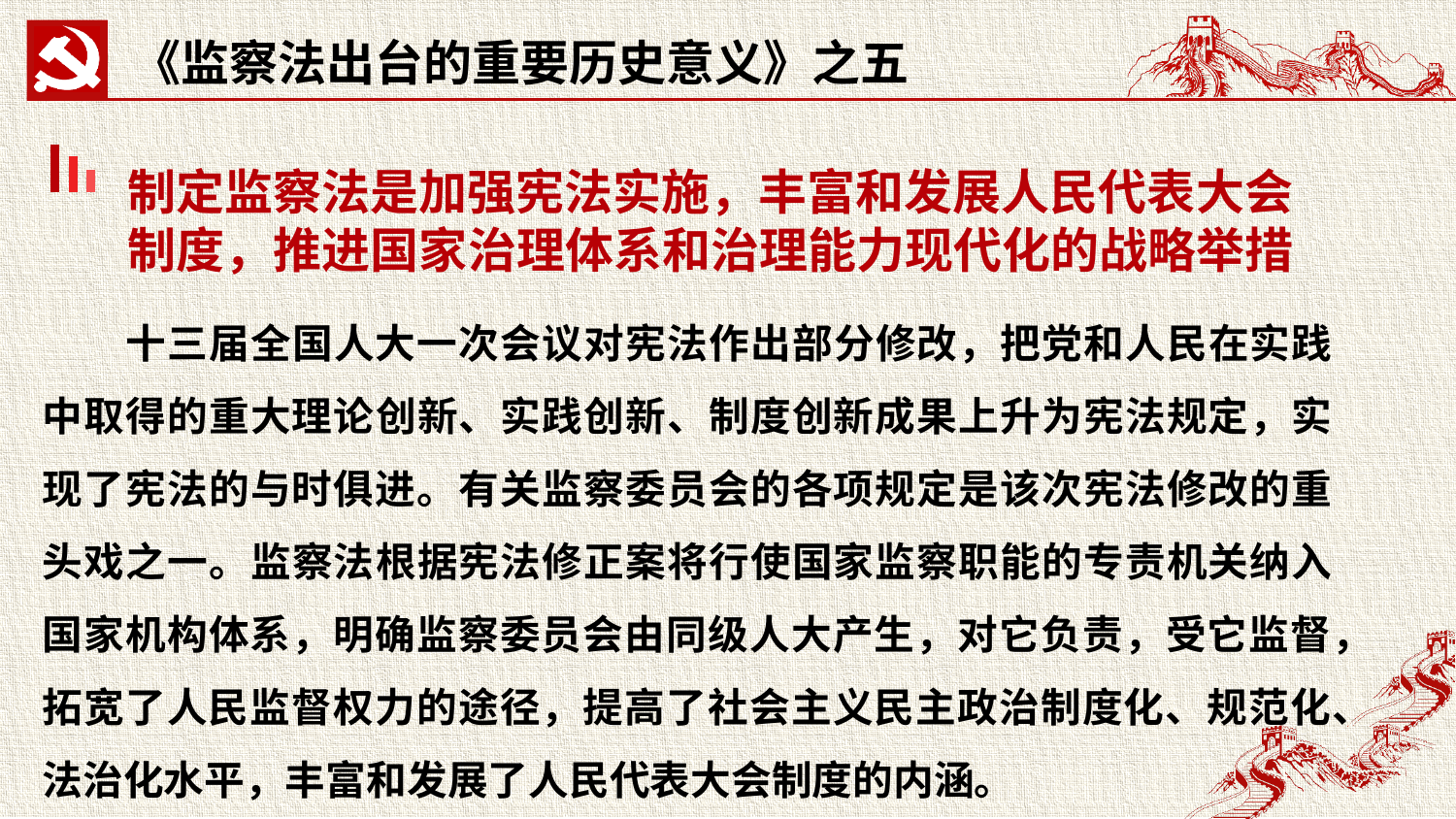

《监察法出台的重要历史意义》之五
制定监察法是加强宪法实施，丰富和发展人民代表大会制度，推进国家治理体系和治理能力现代化的战略举措
       十三届全国人大一次会议对宪法作出部分修改，把党和人民在实践中取得的重大理论创新、实践创新、制度创新成果上升为宪法规定，实现了宪法的与时俱进。有关监察委员会的各项规定是该次宪法修改的重头戏之一。监察法根据宪法修正案将行使国家监察职能的专责机关纳入国家机构体系，明确监察委员会由同级人大产生，对它负责，受它监督，拓宽了人民监督权力的途径，提高了社会主义民主政治制度化、规范化、法治化水平，丰富和发展了人民代表大会制度的内涵。